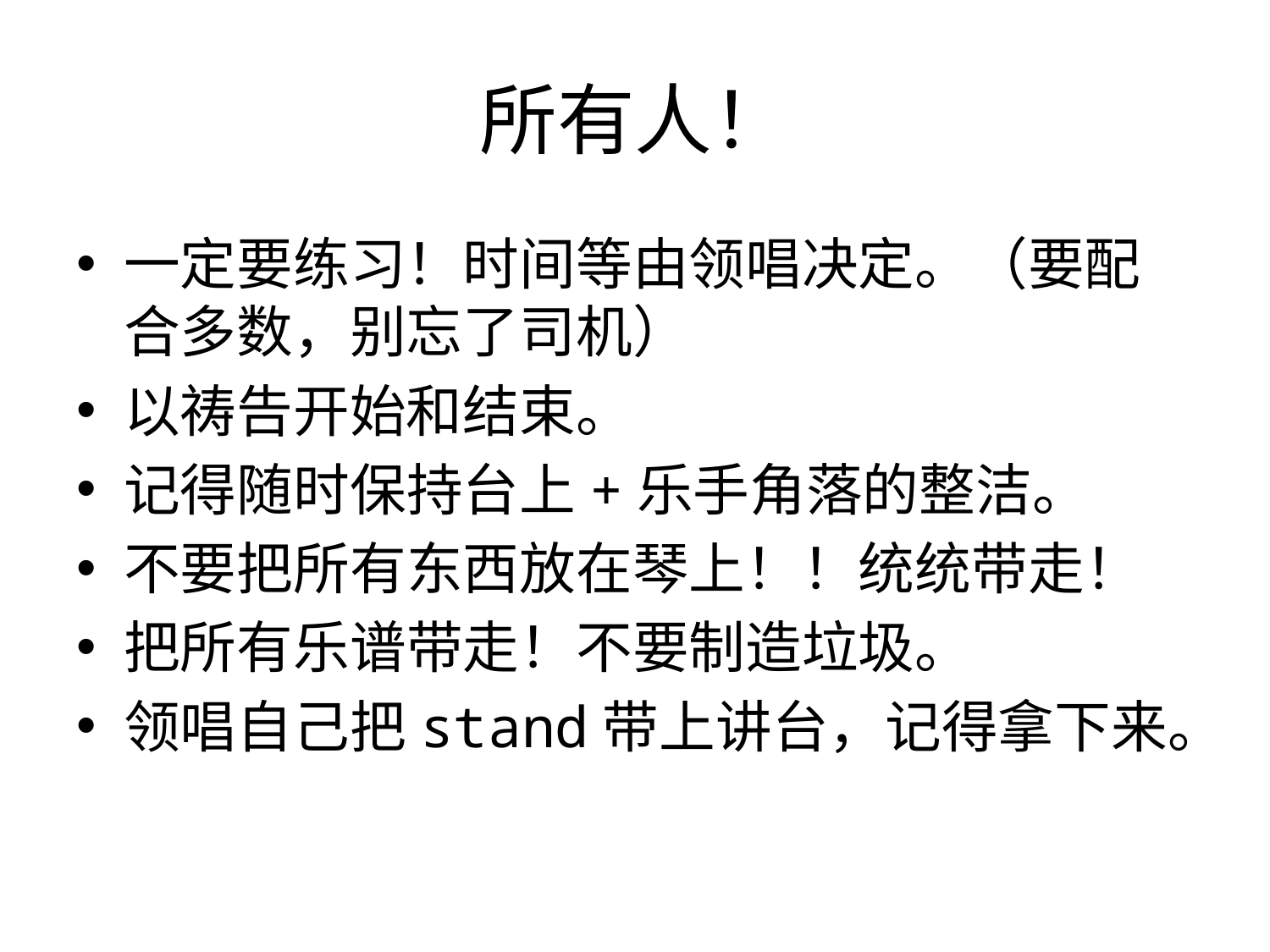

# 所有人！
一定要练习！时间等由领唱决定。（要配合多数，别忘了司机）
以祷告开始和结束。
记得随时保持台上+乐手角落的整洁。
不要把所有东西放在琴上！！统统带走！
把所有乐谱带走！不要制造垃圾。
领唱自己把stand带上讲台，记得拿下来。